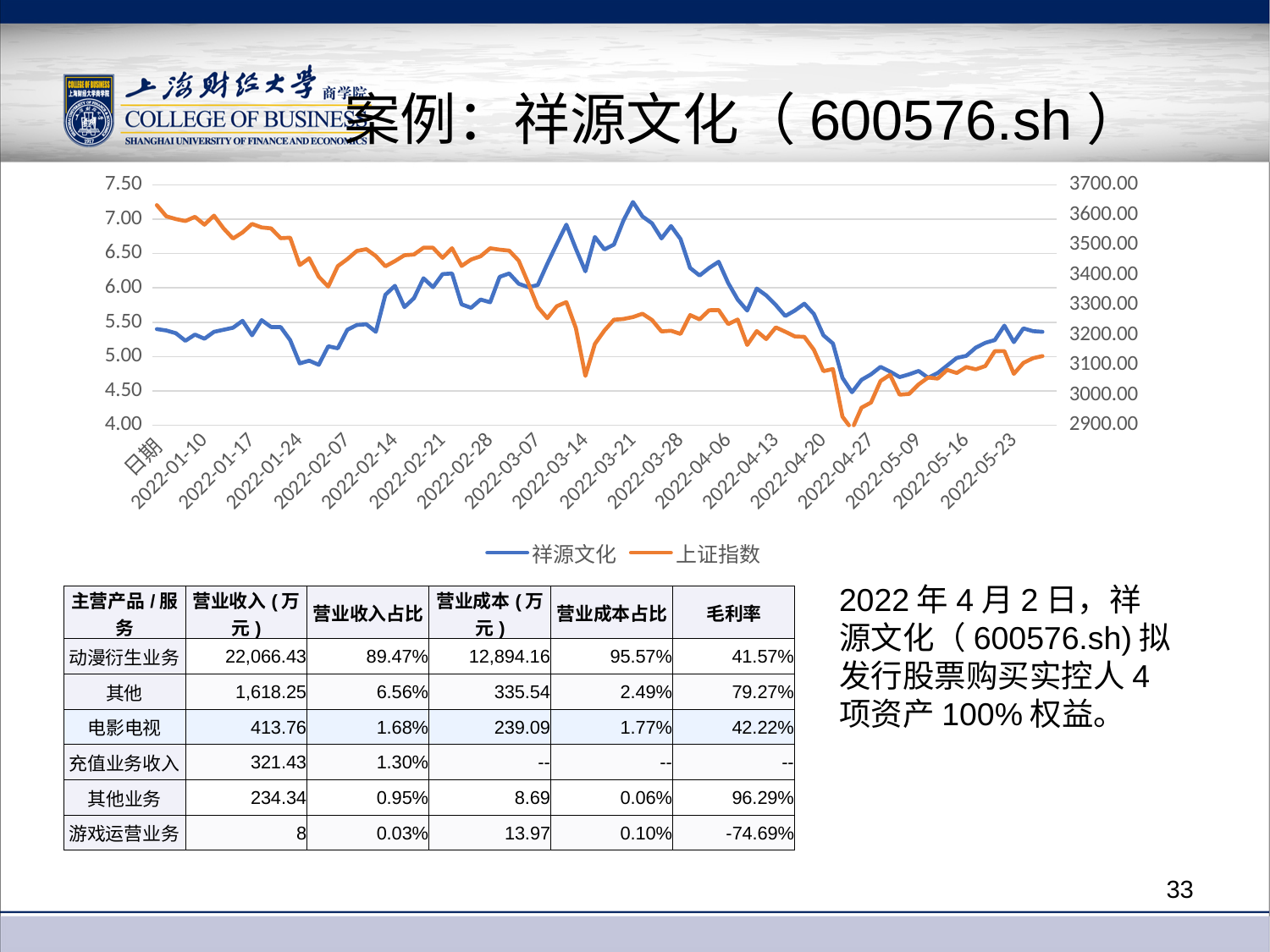

# 案例：祥源文化（600576.sh）

[unsupported chart]

2022年4月2日，祥源文化（600576.sh)拟发行股票购买实控人4项资产100%权益。

| 主营产品/服务 | 营业收入(万元) | 营业收入占比 | 营业成本(万元) | 营业成本占比 | 毛利率 |
| --- | --- | --- | --- | --- | --- |
| 动漫衍生业务 | 22,066.43 | 89.47% | 12,894.16 | 95.57% | 41.57% |
| 其他 | 1,618.25 | 6.56% | 335.54 | 2.49% | 79.27% |
| 电影电视 | 413.76 | 1.68% | 239.09 | 1.77% | 42.22% |
| 充值业务收入 | 321.43 | 1.30% | -- | -- | -- |
| 其他业务 | 234.34 | 0.95% | 8.69 | 0.06% | 96.29% |
| 游戏运营业务 | 8 | 0.03% | 13.97 | 0.10% | -74.69% |
33